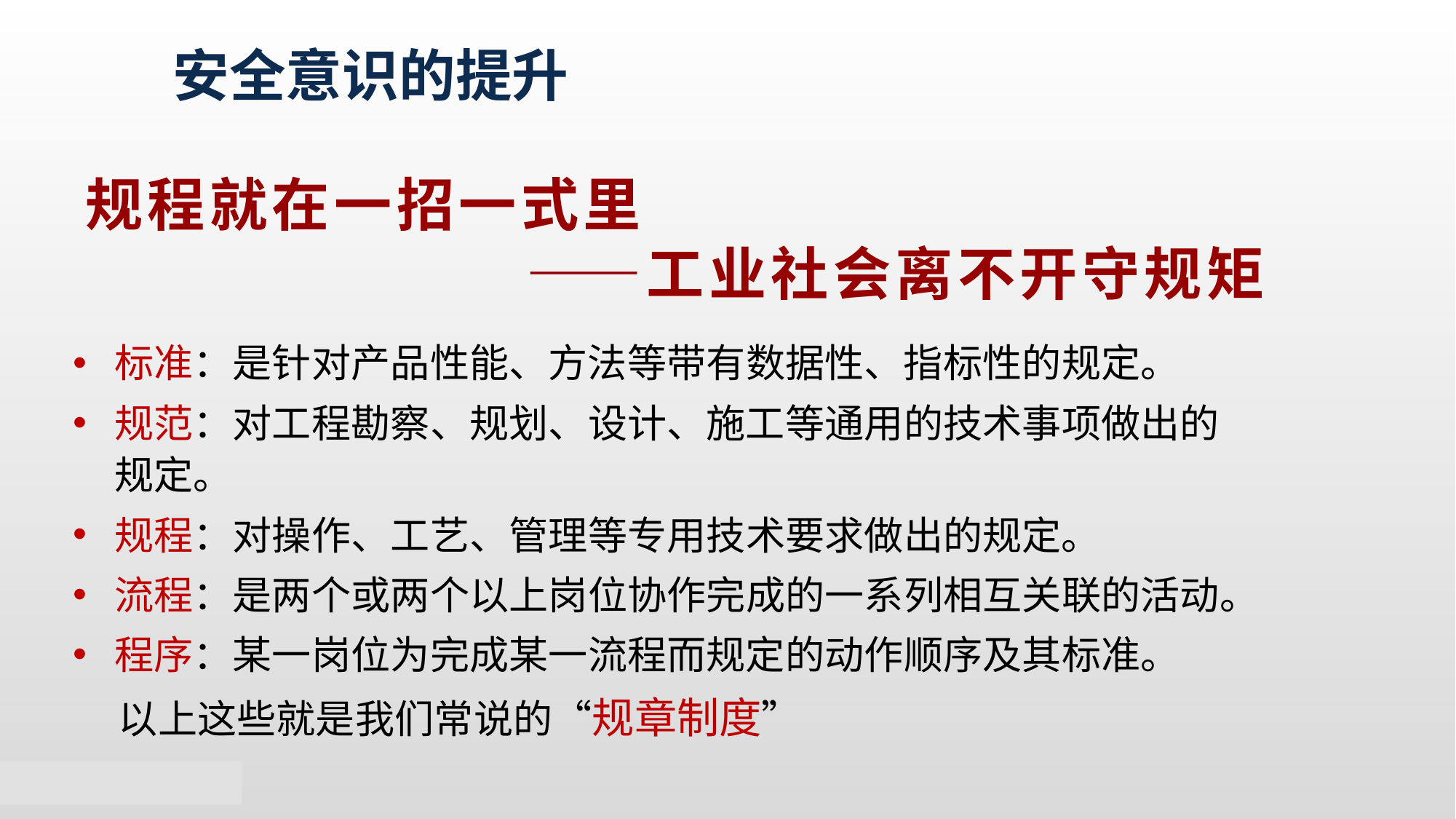

安全意识的提升
规程就在一招一式里
                         ——工业社会离不开守规矩
标准：是针对产品性能、方法等带有数据性、指标性的规定。
规范：对工程勘察、规划、设计、施工等通用的技术事项做出的规定。
规程：对操作、工艺、管理等专用技术要求做出的规定。
流程：是两个或两个以上岗位协作完成的一系列相互关联的活动。
程序：某一岗位为完成某一流程而规定的动作顺序及其标准。
    以上这些就是我们常说的“规章制度”